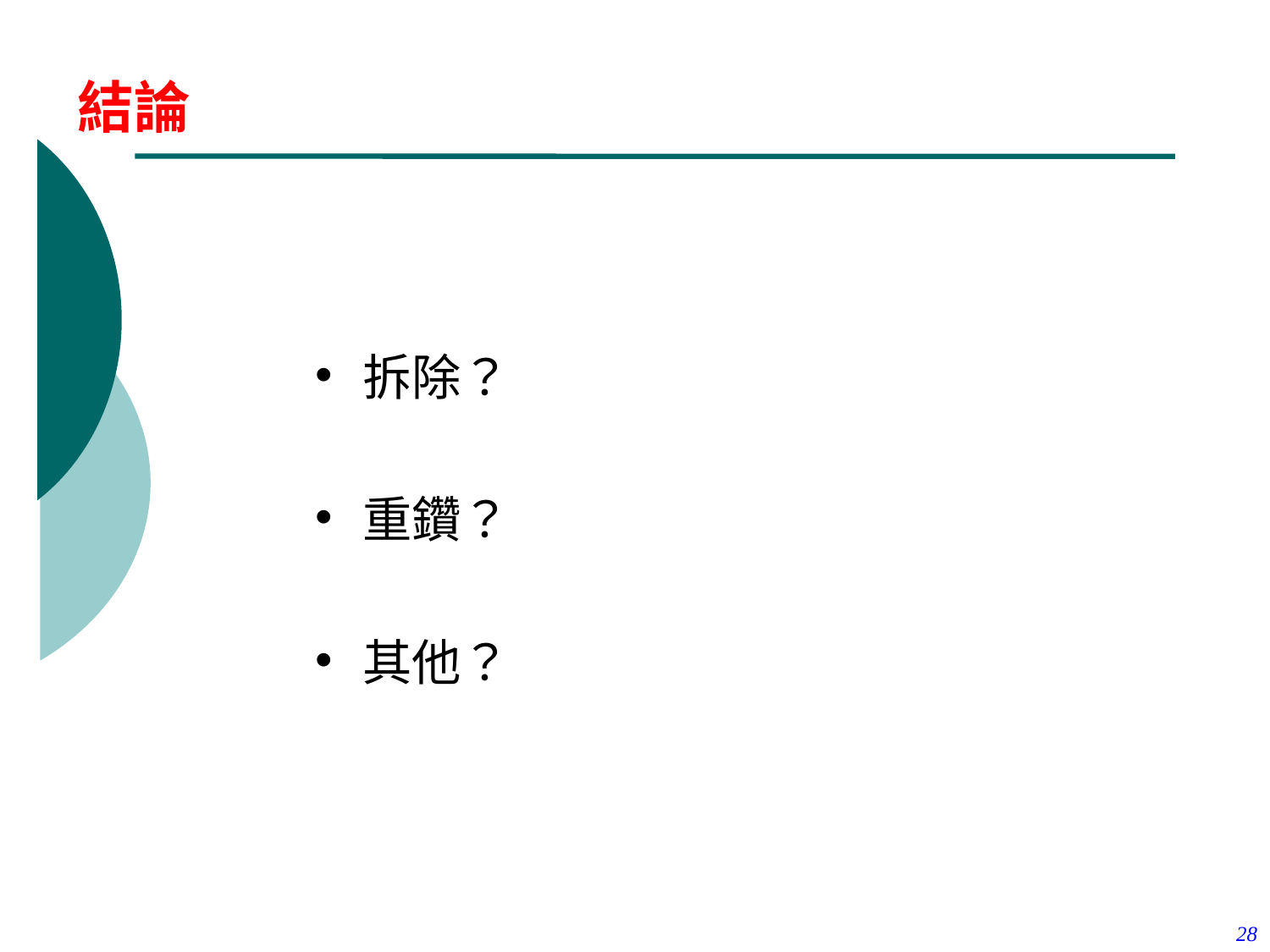

結論
| 拆除？ 重鑽？ 其他？ |
| --- |
28